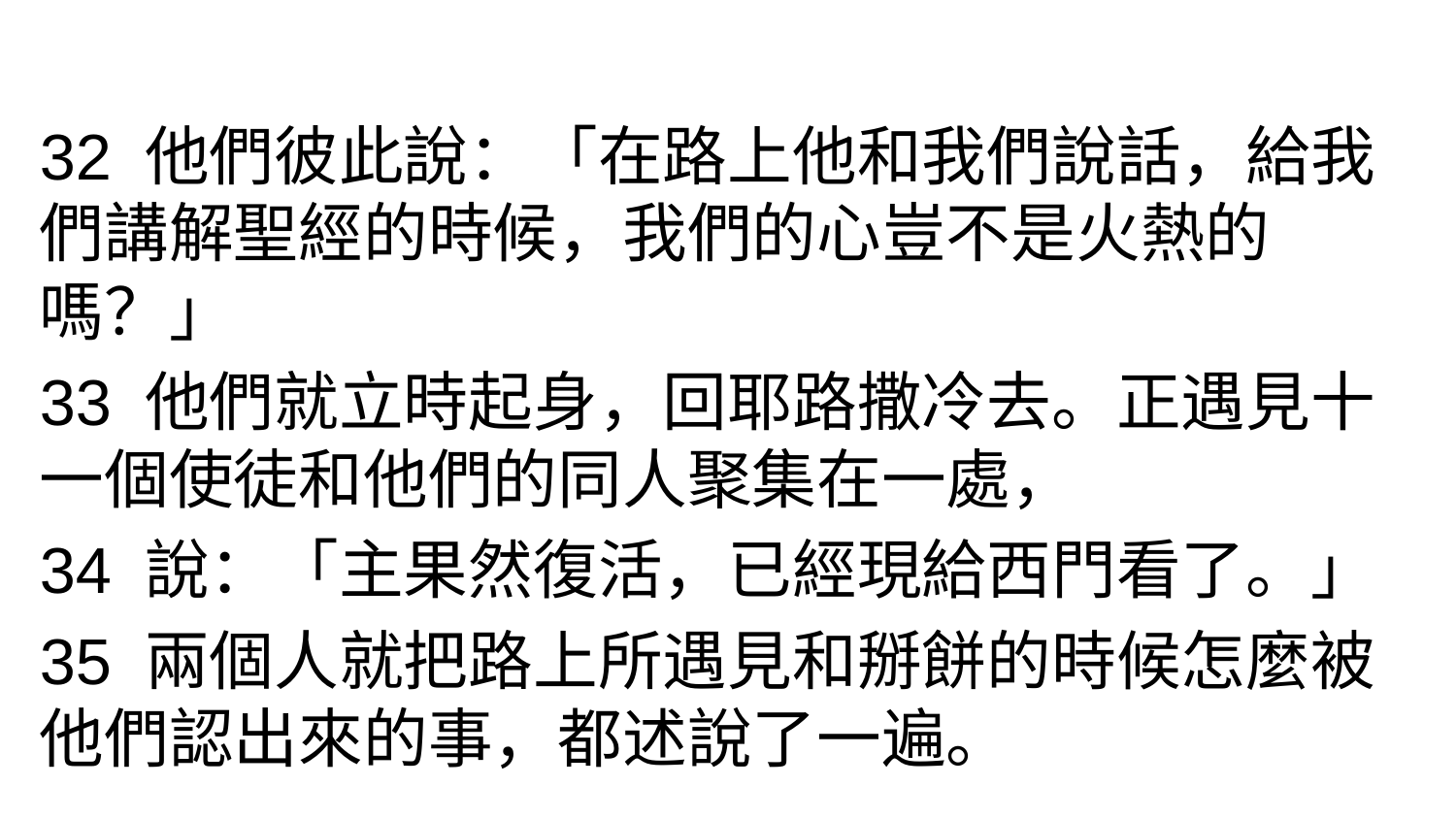

#
32 他們彼此說：「在路上他和我們說話，給我們講解聖經的時候，我們的心豈不是火熱的嗎？」
33 他們就立時起身，回耶路撒冷去。正遇見十一個使徒和他們的同人聚集在一處，
34 說：「主果然復活，已經現給西門看了。」
35 兩個人就把路上所遇見和掰餅的時候怎麼被他們認出來的事，都述說了一遍。